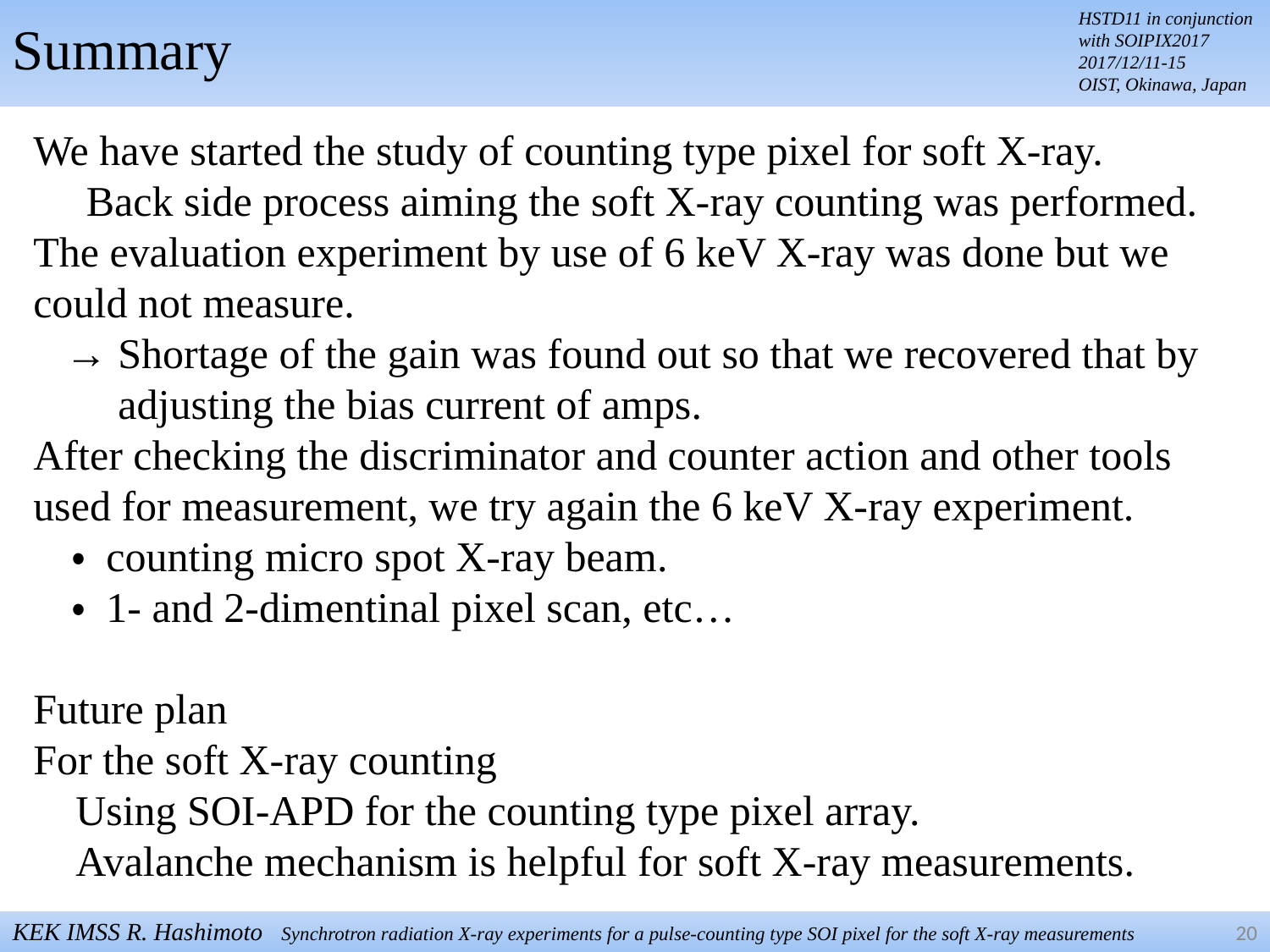

# Summary
We have started the study of counting type pixel for soft X-ray.
     Back side process aiming the soft X-ray counting was performed.
The evaluation experiment by use of 6 keV X-ray was done but we
could not measure.
   → Shortage of the gain was found out so that we recovered that by
        adjusting the bias current of amps.
After checking the discriminator and counter action and other tools
used for measurement, we try again the 6 keV X-ray experiment.
   ・ counting micro spot X-ray beam.
   ・ 1- and 2-dimentinal pixel scan, etc…

Future plan
For the soft X-ray counting
    Using SOI-APD for the counting type pixel array.
    Avalanche mechanism is helpful for soft X-ray measurements.
20